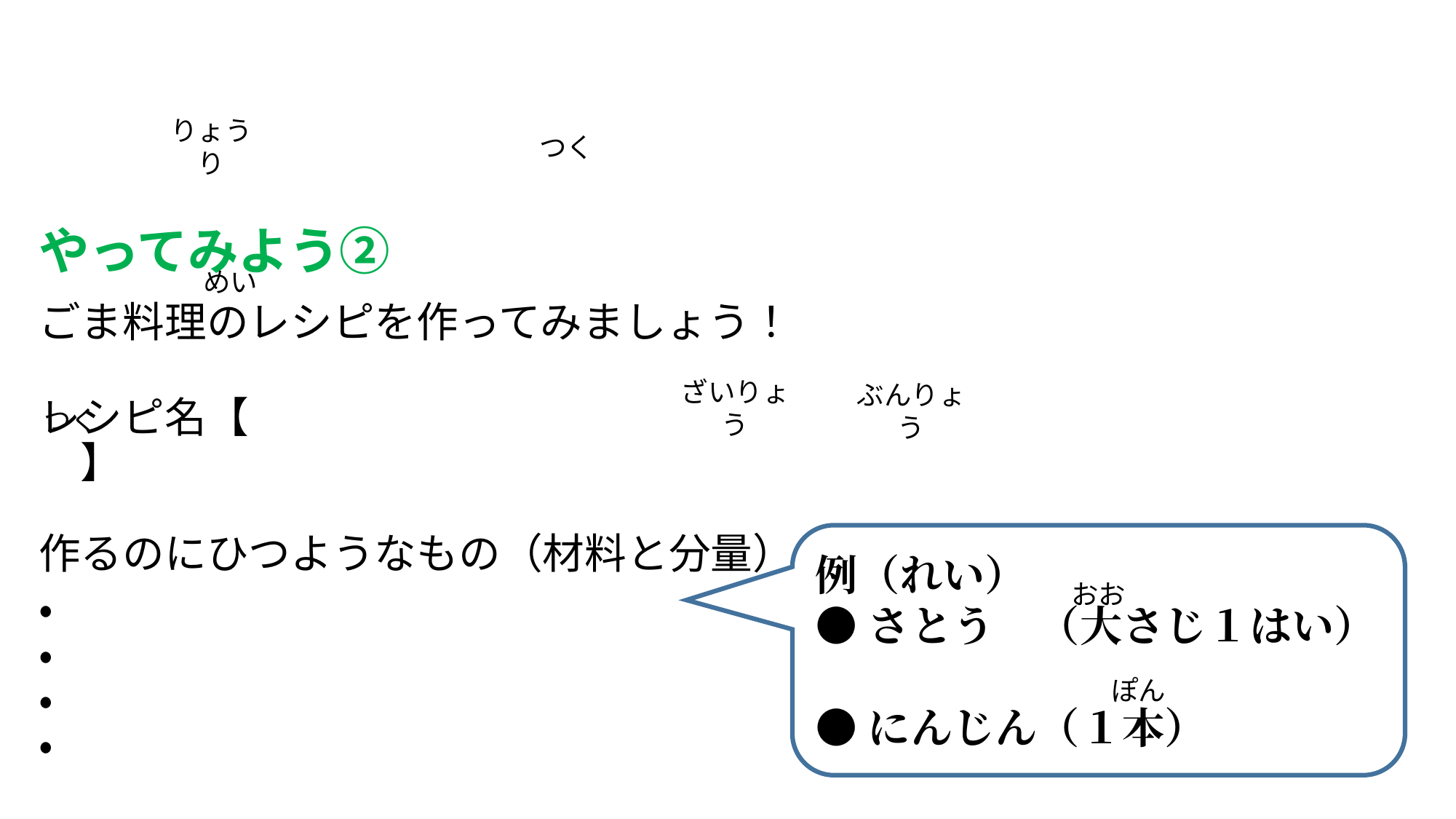

りょうり
つく
# やってみよう② ごま料理のレシピを作ってみましょう！ レシピ名【　　　　　　　　　　　　　　　　　　　　　　　　　　　】 作るのにひつようなもの（材料と分量） ・ ・ ・ ・
めい
ざいりょう
ぶんりょう
つく
例（れい）
●さとう　（大さじ１はい）

●にんじん（１本）
おお
ぽん